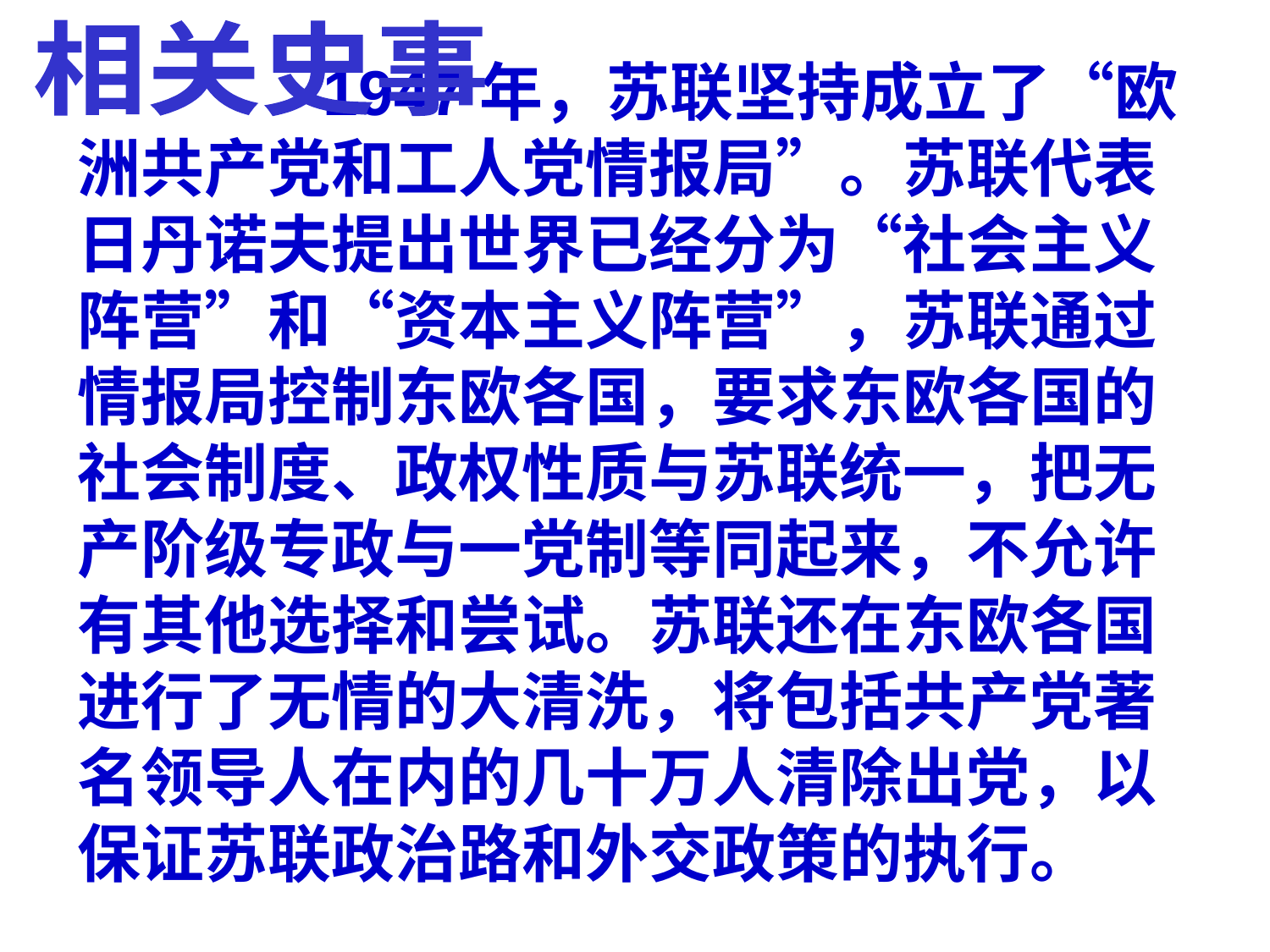

相关史事
              1947年，苏联坚持成立了“欧洲共产党和工人党情报局”。苏联代表日丹诺夫提出世界已经分为“社会主义阵营”和“资本主义阵营”，苏联通过情报局控制东欧各国，要求东欧各国的社会制度、政权性质与苏联统一，把无产阶级专政与一党制等同起来，不允许有其他选择和尝试。苏联还在东欧各国进行了无情的大清洗，将包括共产党著名领导人在内的几十万人清除出党，以保证苏联政治路和外交政策的执行。